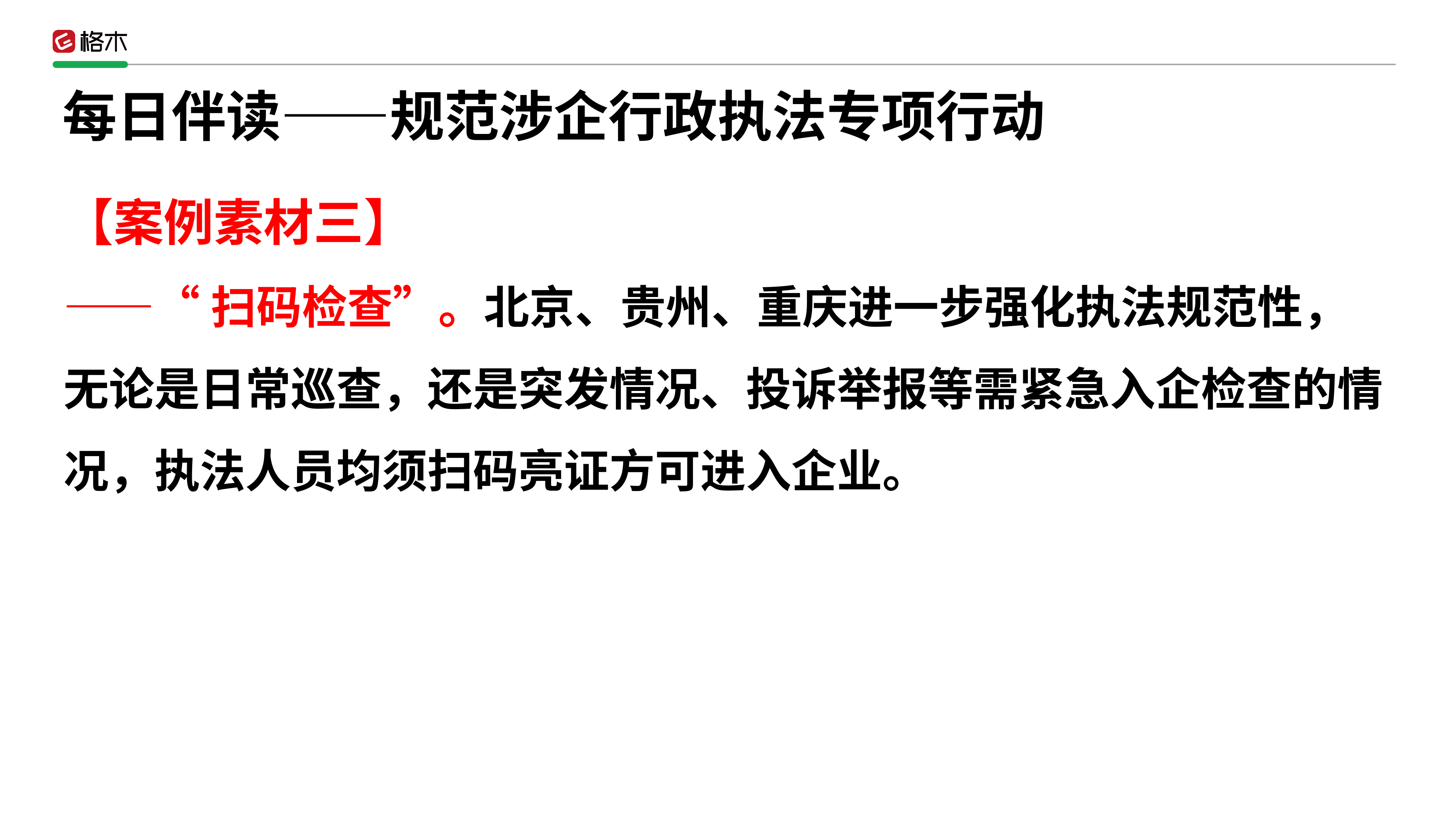

每日伴读——规范涉企行政执法专项行动

【案例素材三】
——“扫码检查”。北京、贵州、重庆进一步强化执法规范性，无论是日常巡查，还是突发情况、投诉举报等需紧急入企检查的情况，执法人员均须扫码亮证方可进入企业。